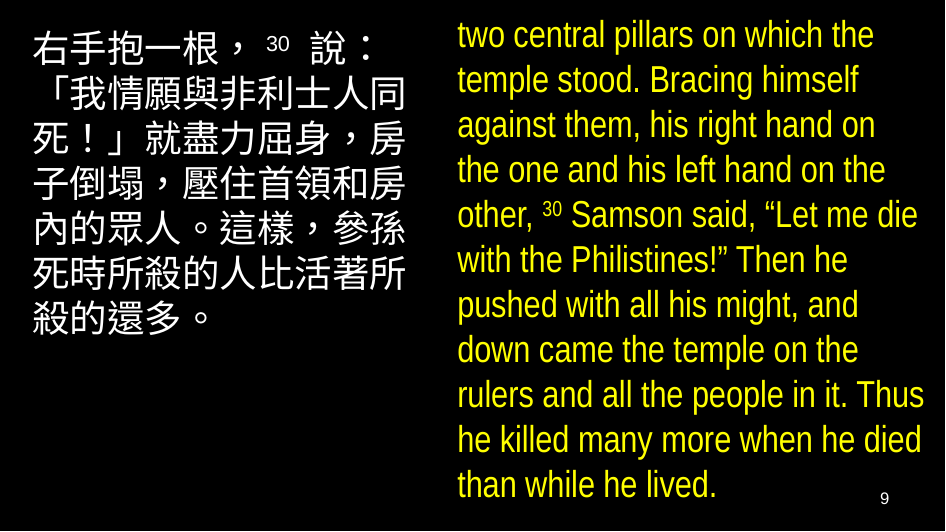

two central pillars on which the temple stood. Bracing himself against them, his right hand on the one and his left hand on the other, 30 Samson said, “Let me die with the Philistines!” Then he pushed with all his might, and down came the temple on the rulers and all the people in it. Thus he killed many more when he died than while he lived.
右手抱一根，30 說：「我情願與非利士人同死！」就盡力屈身，房子倒塌，壓住首領和房內的眾人。這樣，參孫死時所殺的人比活著所殺的還多。

9